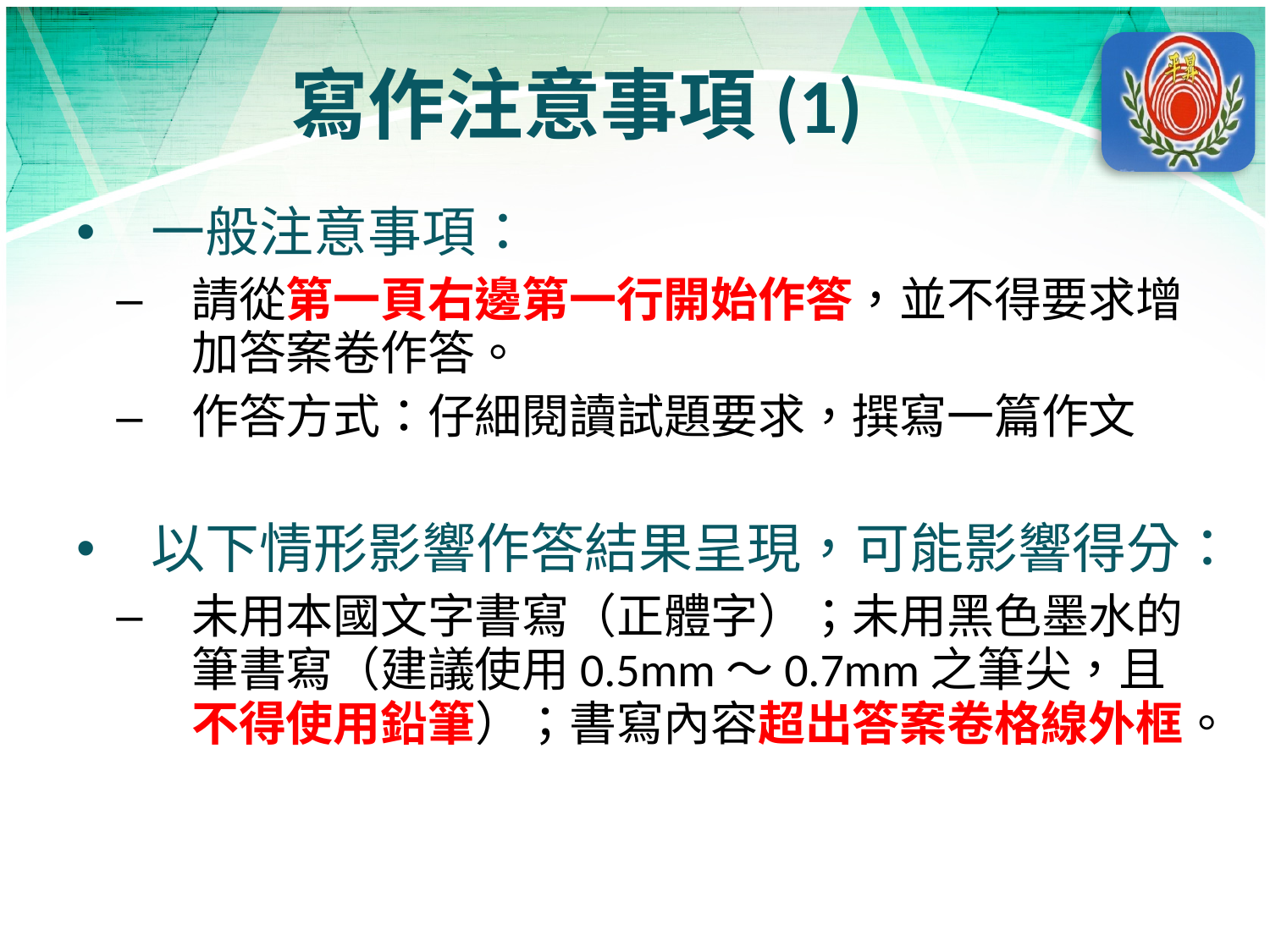

# 寫作注意事項(1)
一般注意事項：
請從第一頁右邊第一行開始作答，並不得要求增加答案卷作答。
作答方式：仔細閱讀試題要求，撰寫一篇作文

以下情形影響作答結果呈現，可能影響得分：
未用本國文字書寫（正體字）；未用黑色墨水的筆書寫（建議使用0.5mm〜0.7mm之筆尖，且不得使用鉛筆）；書寫內容超出答案卷格線外框。